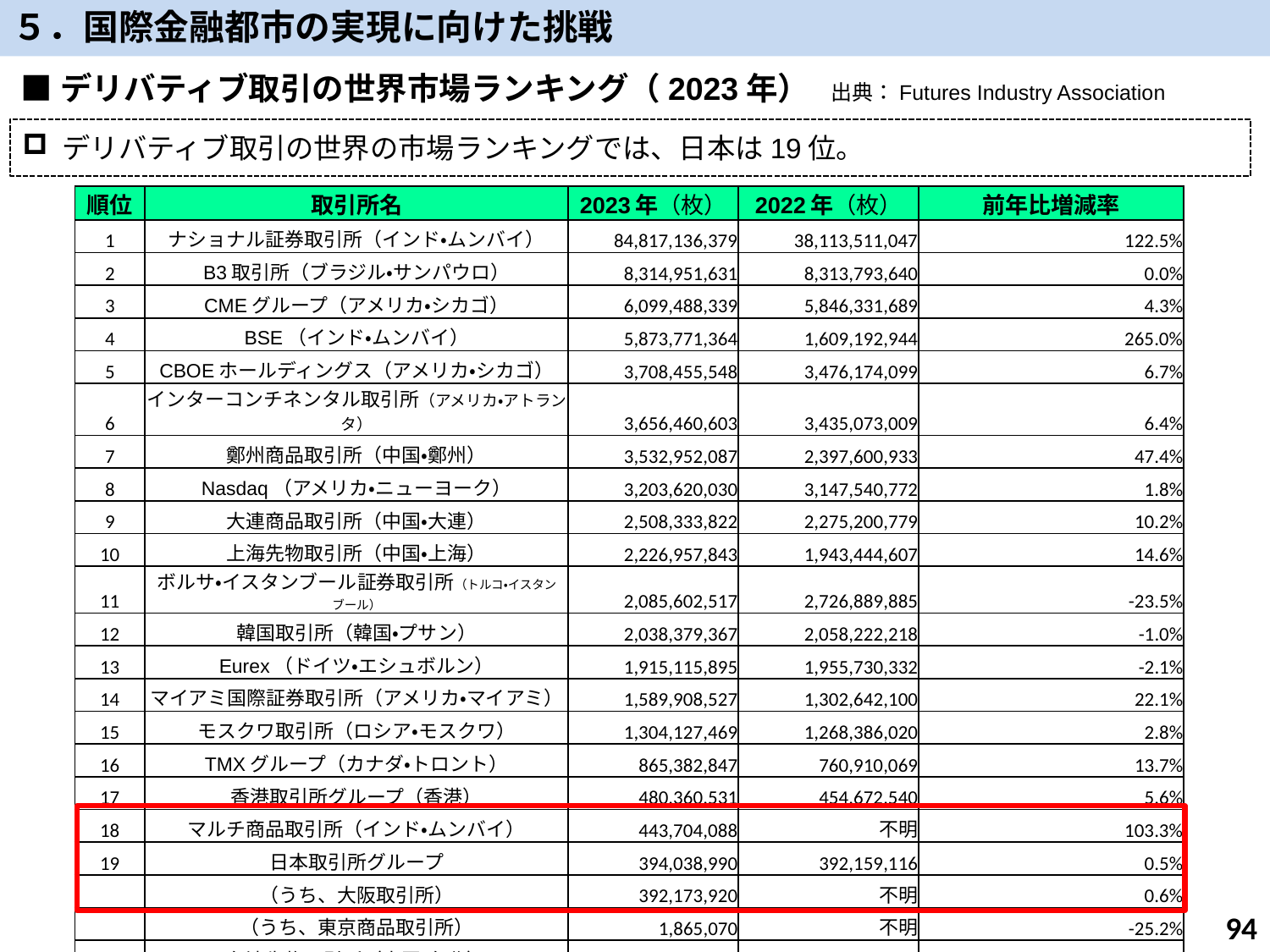

５．国際金融都市の実現に向けた挑戦
■デリバティブ取引の世界市場ランキング（2023年）　出典：Futures Industry Association
デリバティブ取引の世界の市場ランキングでは、日本は19位。
| 順位 | 取引所名 | 2023年（枚） | 2022年（枚） | 前年比増減率 |
| --- | --- | --- | --- | --- |
| 1 | ナショナル証券取引所（インド・ムンバイ） | 84,817,136,379 | 38,113,511,047 | 122.5% |
| 2 | B3取引所（ブラジル・サンパウロ） | 8,314,951,631 | 8,313,793,640 | 0.0% |
| 3 | CMEグループ（アメリカ・シカゴ） | 6,099,488,339 | 5,846,331,689 | 4.3% |
| 4 | BSE（インド・ムンバイ） | 5,873,771,364 | 1,609,192,944 | 265.0% |
| 5 | CBOEホールディングス（アメリカ・シカゴ） | 3,708,455,548 | 3,476,174,099 | 6.7% |
| 6 | インターコンチネンタル取引所（アメリカ・アトランタ） | 3,656,460,603 | 3,435,073,009 | 6.4% |
| 7 | 鄭州商品取引所（中国・鄭州） | 3,532,952,087 | 2,397,600,933 | 47.4% |
| 8 | Nasdaq（アメリカ・ニューヨーク） | 3,203,620,030 | 3,147,540,772 | 1.8% |
| 9 | 大連商品取引所（中国・大連） | 2,508,333,822 | 2,275,200,779 | 10.2% |
| 10 | 上海先物取引所（中国・上海） | 2,226,957,843 | 1,943,444,607 | 14.6% |
| 11 | ボルサ・イスタンブール証券取引所（トルコ・イスタンブール） | 2,085,602,517 | 2,726,889,885 | -23.5% |
| 12 | 韓国取引所（韓国・プサン） | 2,038,379,367 | 2,058,222,218 | -1.0% |
| 13 | Eurex（ドイツ・エシュボルン） | 1,915,115,895 | 1,955,730,332 | -2.1% |
| 14 | マイアミ国際証券取引所（アメリカ・マイアミ） | 1,589,908,527 | 1,302,642,100 | 22.1% |
| 15 | モスクワ取引所（ロシア・モスクワ） | 1,304,127,469 | 1,268,386,020 | 2.8% |
| 16 | TMXグループ（カナダ・トロント） | 865,382,847 | 760,910,069 | 13.7% |
| 17 | 香港取引所グループ（香港） | 480,360,531 | 454,672,540 | 5.6% |
| 18 | マルチ商品取引所（インド・ムンバイ） | 443,704,088 | 不明 | 103.3% |
| 19 | 日本取引所グループ | 394,038,990 | 392,159,116 | 0.5% |
|  | （うち、大阪取引所） | 392,173,920 | 不明 | 0.6% |
|  | （うち、東京商品取引所） | 1,865,070 | 不明 | -25.2% |
| 20 | 台湾先物取引所（中国・台北） | 324,644,847 | 384,468,497 | -15.6% |

94